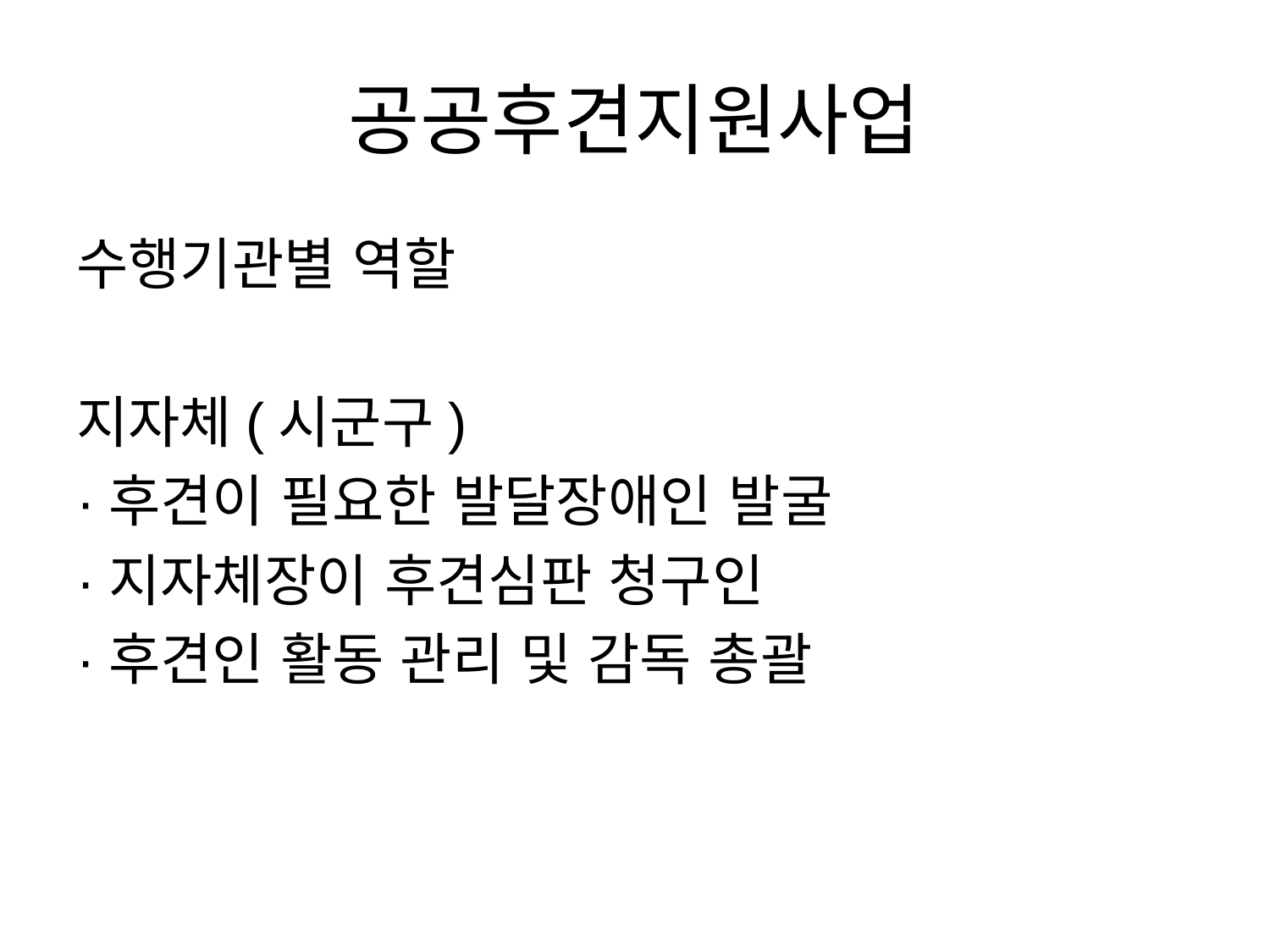

# 공공후견지원사업
수행기관별 역할

지자체(시군구)
·후견이 필요한 발달장애인 발굴
·지자체장이 후견심판 청구인
·후견인 활동 관리 및 감독 총괄